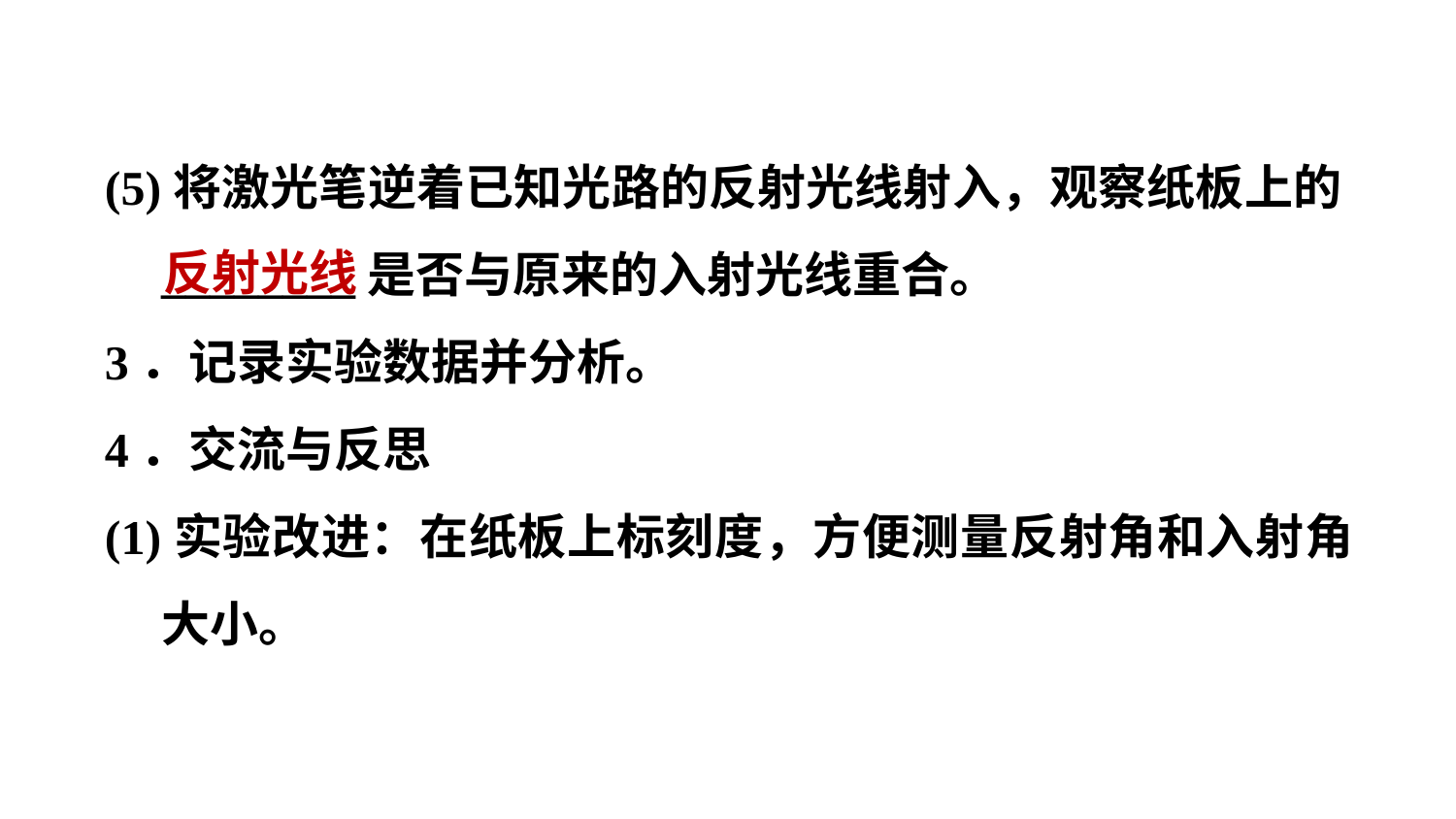

(5)将激光笔逆着已知光路的反射光线射入，观察纸板上的________是否与原来的入射光线重合。
3．记录实验数据并分析。
4．交流与反思
(1)实验改进：在纸板上标刻度，方便测量反射角和入射角大小。
反射光线